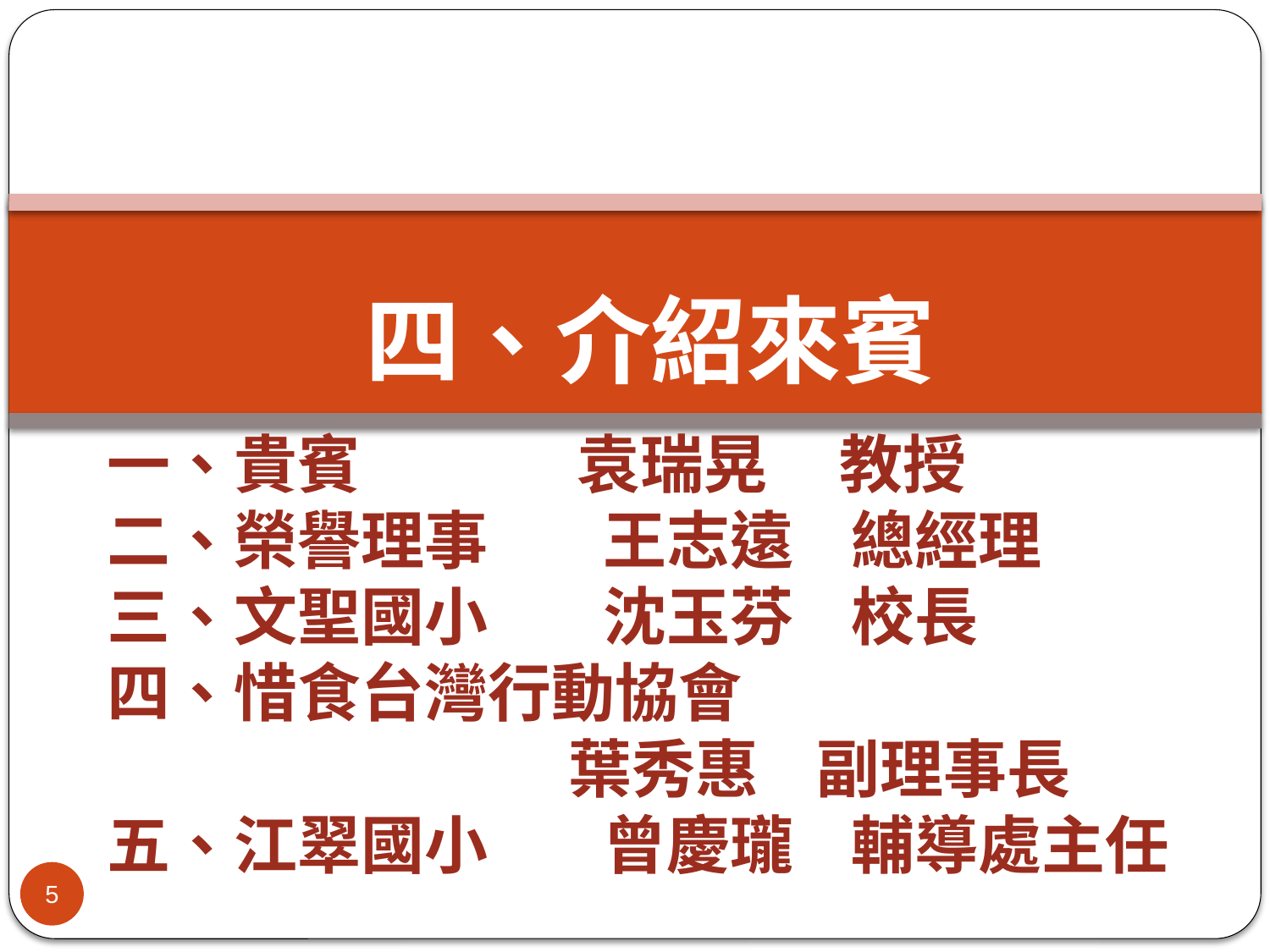

# 四、介紹來賓
一、貴賓               袁瑞晃     教授
二、榮譽理事        王志遠    總經理
三、文聖國小        沈玉芬    校長
四、惜食台灣行動協會
                               葉秀惠    副理事長
五、江翠國小        曾慶瓏    輔導處主任

5